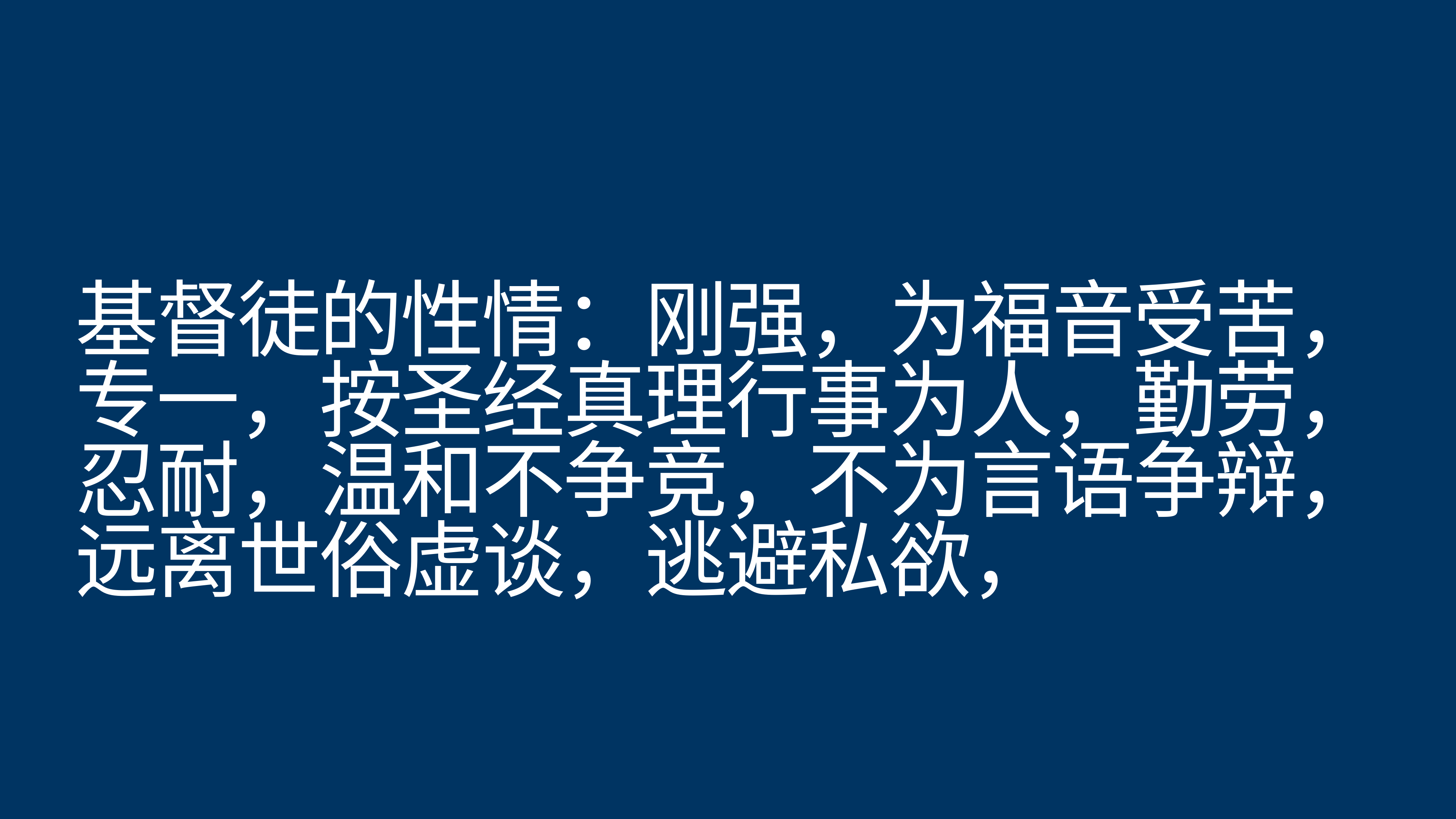

# 基督徒的性情：刚强，为福音受苦，专一，按圣经真理行事为人，勤劳，忍耐，温和不争竞，不为言语争辩，远离世俗虚谈，逃避私欲，